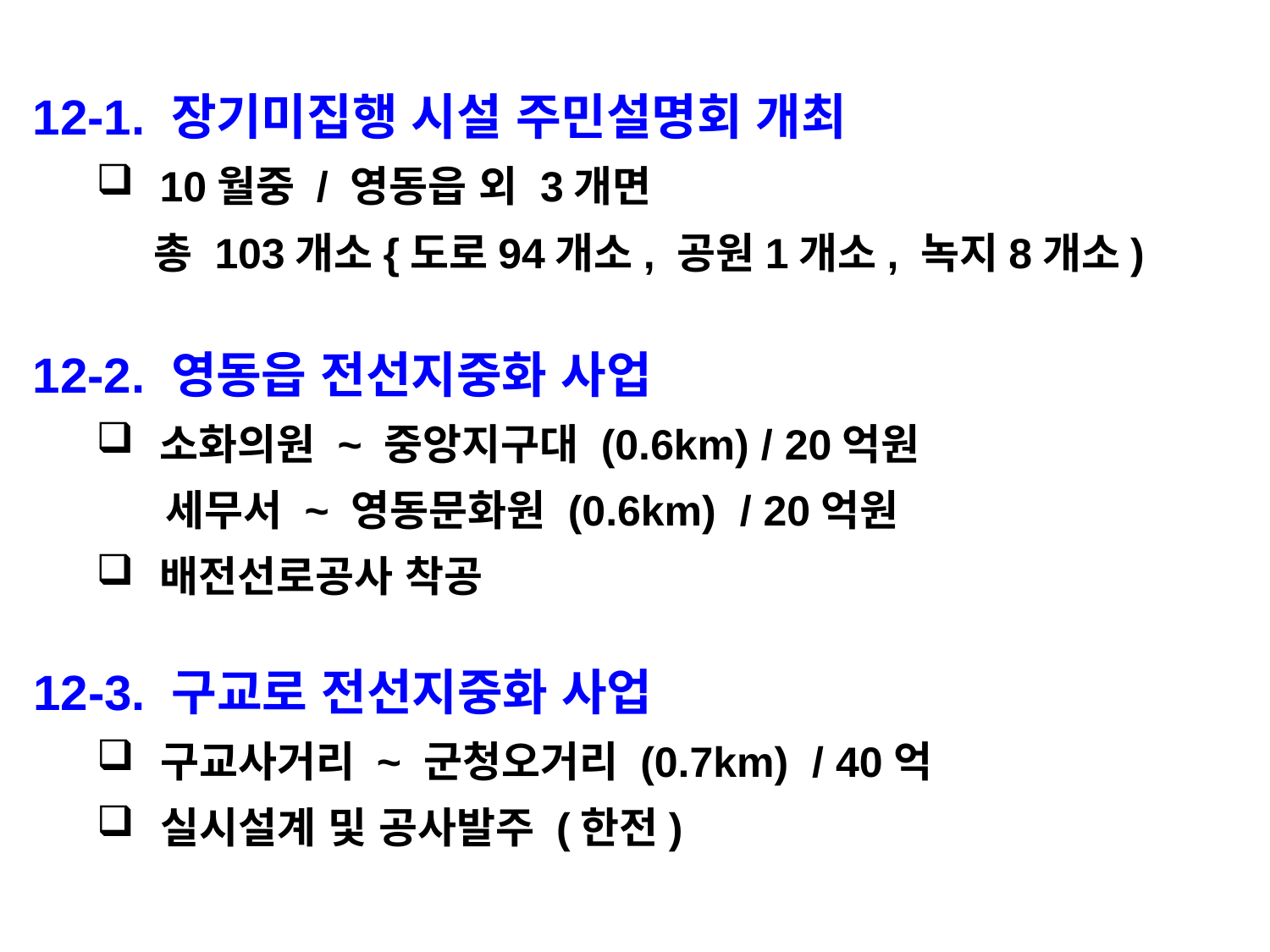

12-1. 장기미집행 시설 주민설명회 개최
10월중 / 영동읍 외 3개면
    총 103개소{도로94개소, 공원1개소, 녹지8개소)
12-2. 영동읍 전선지중화 사업
소화의원 ~ 중앙지구대 (0.6km) / 20억원
     세무서 ~ 영동문화원 (0.6km)  / 20억원
배전선로공사 착공
12-3. 구교로 전선지중화 사업
구교사거리 ~ 군청오거리 (0.7km)  / 40억
실시설계 및 공사발주 (한전)